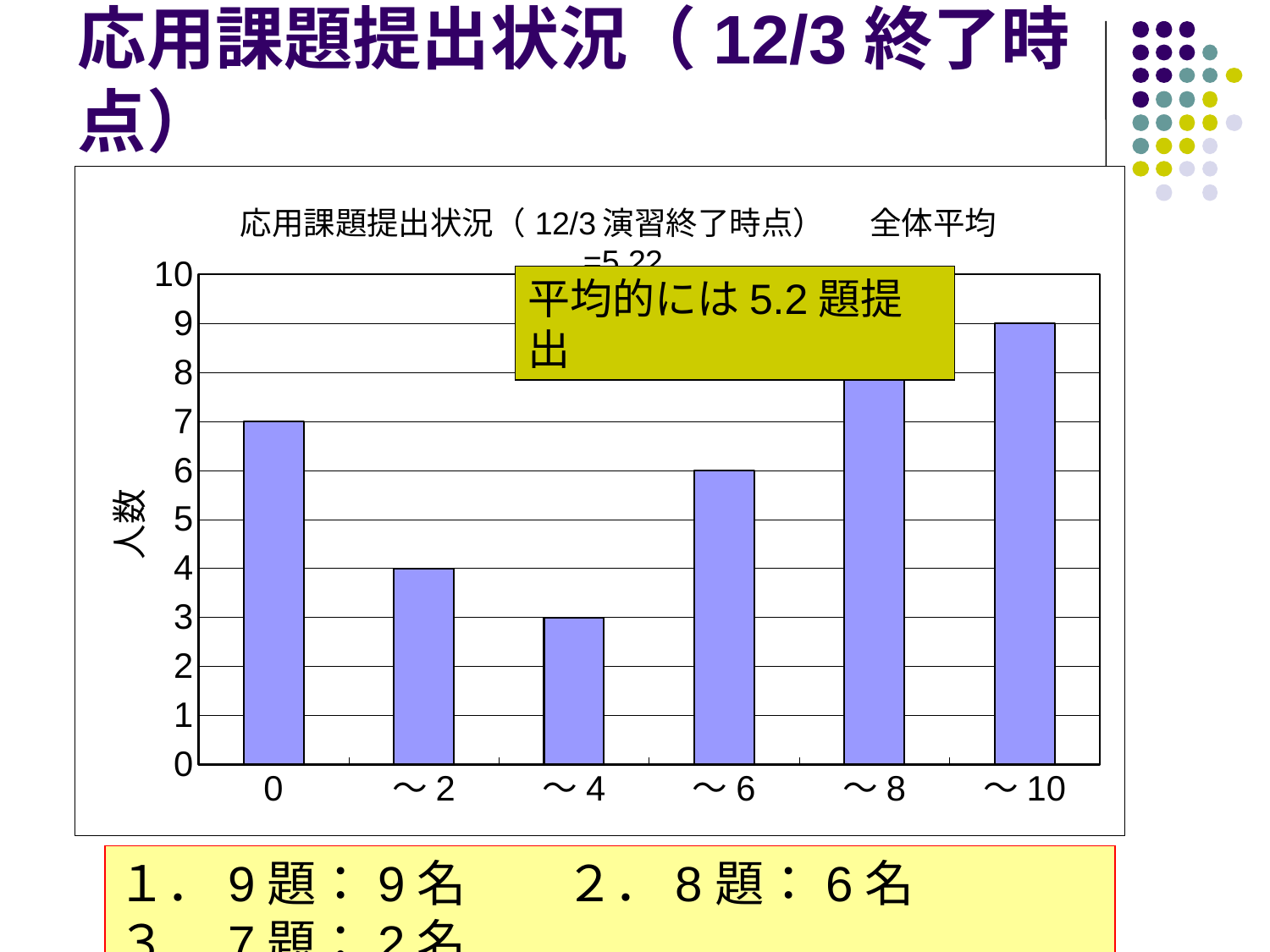

# 応用課題提出状況（12/3終了時点）

### Chart: 応用課題提出状況（12/3演習終了時点）　  全体平均=5.22

| Category |  |
|---|---|
| 0 | 7.0 |
| ～2 | 4.0 |
| ～4 | 3.0 |
| ～6 | 6.0 |
| ～8 | 8.0 |
| ～10 | 9.0 |
平均的には5.2題提出
１．9題：9名　　２．8題：6名　　３．7題：2名